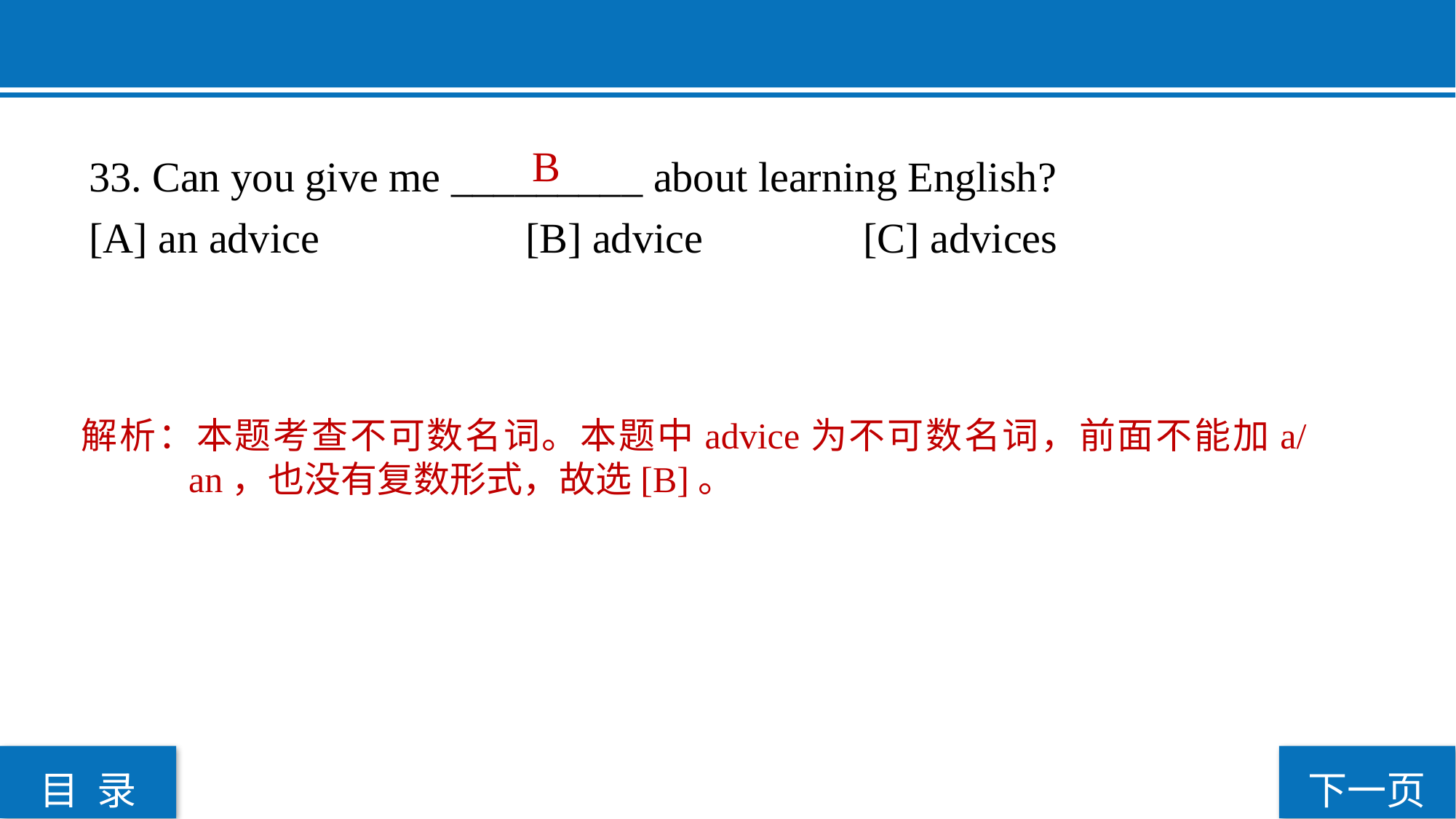

B
33. Can you give me _________ about learning English?
[A] an advice 		[B] advice		 [C] advices
解析：本题考查不可数名词。本题中advice为不可数名词，前面不能加a/an，也没有复数形式，故选[B]。